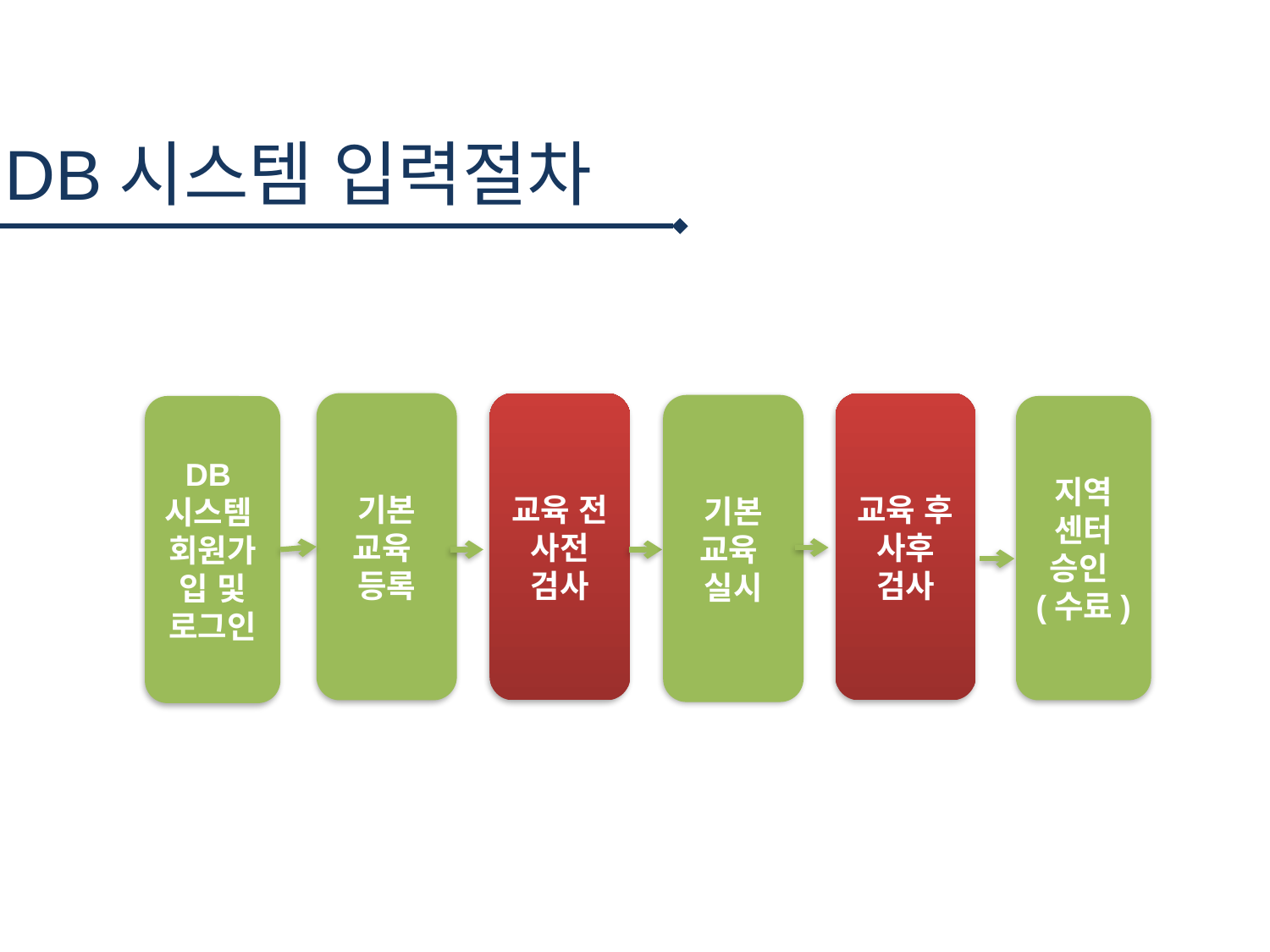

DB시스템 입력절차
기본
교육
등록
교육 전
사전
검사
교육 후
사후
검사
기본
교육
실시
DB
시스템
회원가입 및 로그인
지역
센터
승인
(수료)